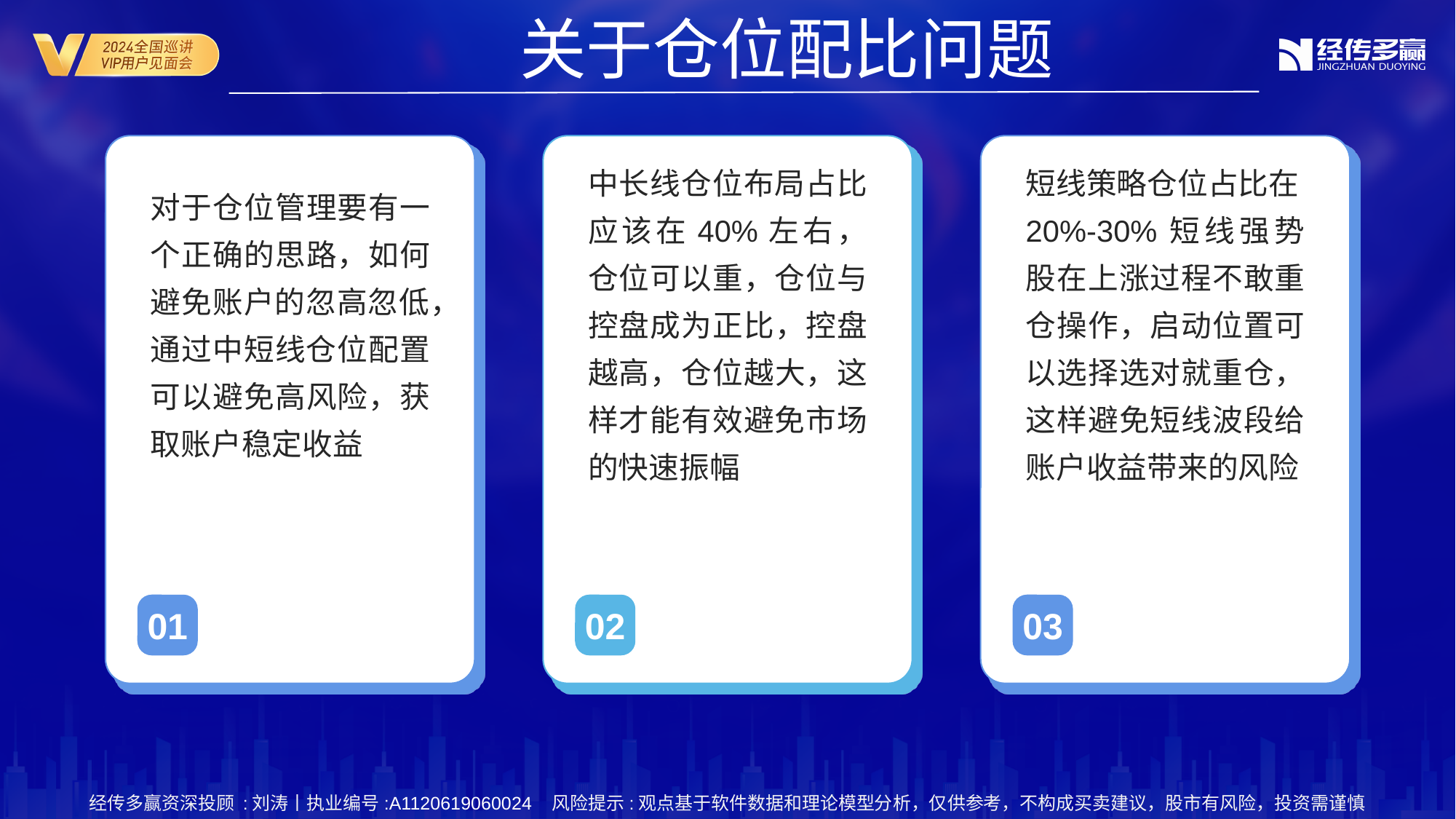

关于仓位配比问题
对于仓位管理要有一个正确的思路，如何避免账户的忽高忽低，通过中短线仓位配置可以避免高风险，获取账户稳定收益
中长线仓位布局占比应该在40%左右，仓位可以重，仓位与控盘成为正比，控盘越高，仓位越大，这样才能有效避免市场的快速振幅
短线策略仓位占比在20%-30%短线强势股在上涨过程不敢重仓操作，启动位置可以选择选对就重仓，这样避免短线波段给账户收益带来的风险
01
02
03